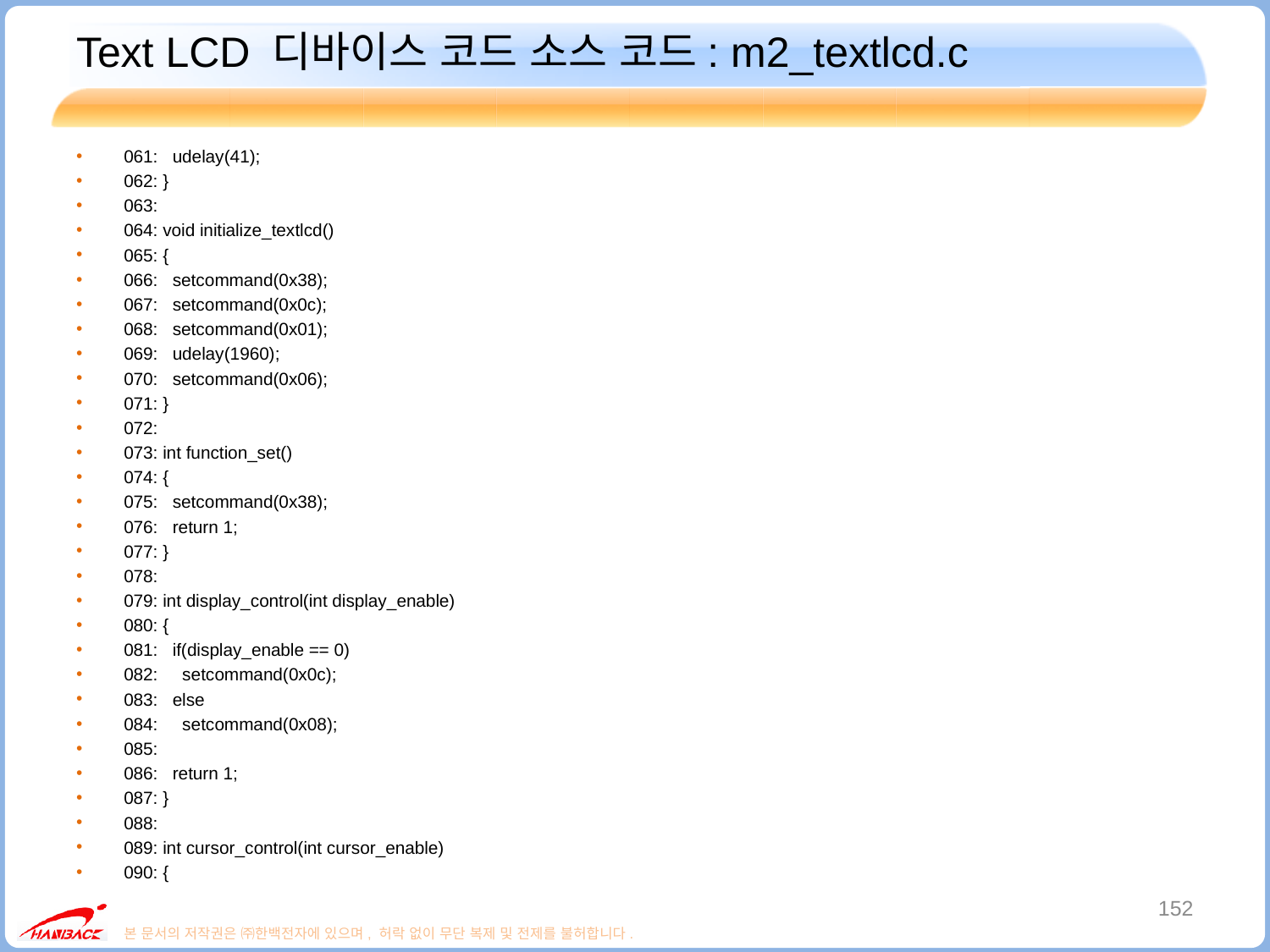

# Text LCD 디바이스 코드 소스 코드: m2_textlcd.c
061:   udelay(41);
062: }
063:
064: void initialize_textlcd()
065: {
066:   setcommand(0x38);
067:   setcommand(0x0c);
068:   setcommand(0x01);
069:   udelay(1960);
070:   setcommand(0x06);
071: }
072:
073: int function_set()
074: {
075:   setcommand(0x38);
076:   return 1;
077: }
078:
079: int display_control(int display_enable)
080: {
081:   if(display_enable == 0)
082:     setcommand(0x0c);
083:   else
084:     setcommand(0x08);
085:
086:   return 1;
087: }
088:
089: int cursor_control(int cursor_enable)
090: {
152